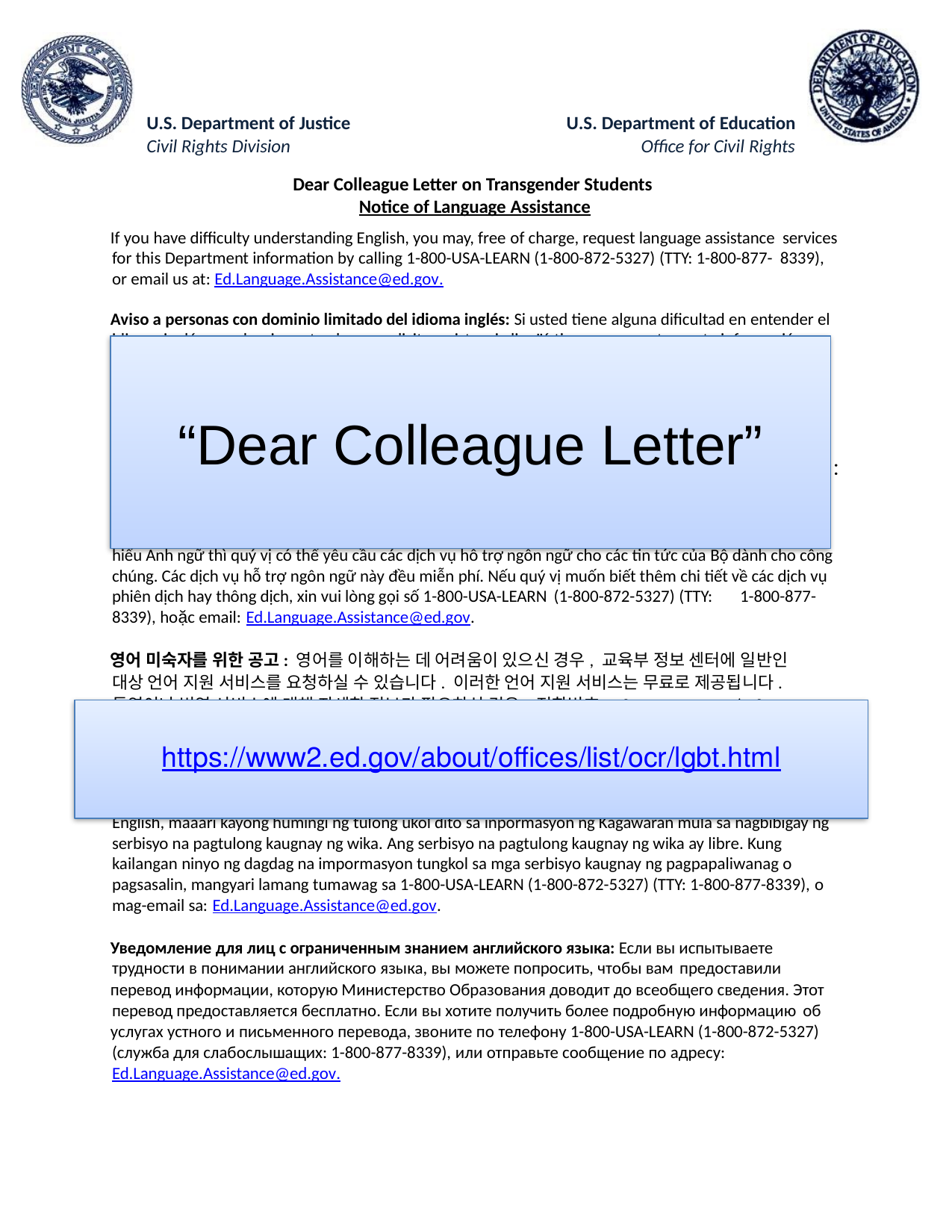

U.S. Department of Justice
Civil Rights Division
U.S. Department of Education
Office for Civil Rights
Dear Colleague Letter on Transgender Students  Notice of Language Assistance
If you have difficulty understanding English, you may, free of charge, request language assistance  services for this Department information by calling 1-800-USA-LEARN (1-800-872-5327) (TTY: 1-800-877-  8339), or email us at: Ed.Language.Assistance@ed.gov.

Aviso a personas con dominio limitado del idioma inglés: Si usted tiene alguna dificultad en entender el  idioma inglés, puede, sin costo alguno, solicitar asistencia lingüística con respecto a esta información  llamando al 1-800-USA-LEARN (1-800-872-5327) (TTY: 1-800-877-8339), o envíe un mensaje de correo  electrónico a: Ed.Language.Assistance@ed.gov.

給英語能力有限人士的通知: 如果您不懂英語， 或者使用英语有困难，您可以要求獲得向大眾提 供的語言協助服務，幫助您理解教育部資訊。這些語言協助服務均可免費提供。如果您需要有關 口譯或筆譯服務的詳細資訊，請致電 1-800-USA-LEARN (1-800-872-5327) (聽語障人士專線：1-800-  877-8339),或電郵: Ed.Language.Assistance@ed.gov。

Thông báo dành cho những người có khả năng Anh ngữ hạn chế: Nếu quý vị gặp khó khăn trong việc  hiểu Anh ngữ thì quý vị có thể yêu cầu các dịch vụ hỗ trợ ngôn ngữ cho các tin tức của Bộ dành cho công  chúng. Các dịch vụ hỗ trợ ngôn ngữ này đều miễn phí. Nếu quý vị muốn biết thêm chi tiết về các dịch vụ  phiên dịch hay thông dịch, xin vui lòng gọi số 1-800-USA-LEARN (1-800-872-5327) (TTY:	1-800-877-  8339), hoặc email: Ed.Language.Assistance@ed.gov.

영어 미숙자를 위한 공고: 영어를 이해하는 데 어려움이 있으신 경우, 교육부 정보 센터에 일반인  대상 언어 지원 서비스를 요청하실 수 있습니다. 이러한 언어 지원 서비스는 무료로 제공됩니다.  통역이나 번역 서비스에 대해 자세한 정보가 필요하신 경우, 전화번호 1-800-USA-LEARN (1-800-  872-5327) 또는 청각 장애인용 전화번호 1-800-877-8339 또는 이메일주소  Ed.Language.Assistance@ed.gov 으로 연락하시기 바랍니다.

Paunawa sa mga Taong Limitado ang Kaalaman sa English: Kung nahihirapan kayong makaintindi ng  English, maaari kayong humingi ng tulong ukol dito sa inpormasyon ng Kagawaran mula sa nagbibigay ng  serbisyo na pagtulong kaugnay ng wika. Ang serbisyo na pagtulong kaugnay ng wika ay libre. Kung  kailangan ninyo ng dagdag na impormasyon tungkol sa mga serbisyo kaugnay ng pagpapaliwanag o  pagsasalin, mangyari lamang tumawag sa 1-800-USA-LEARN (1-800-872-5327) (TTY: 1-800-877-8339), o  mag-email sa: Ed.Language.Assistance@ed.gov.

Уведомление для лиц с ограниченным знанием английского языка: Если вы испытываете  трудности в понимании английского языка, вы можете попросить, чтобы вам предоставили
перевод информации, которую Министерство Образования доводит до всеобщего сведения. Этот  перевод предоставляется бесплатно. Если вы хотите получить более подробную информацию об
услугах устного и письменного перевода, звоните по телефону 1-800-USA-LEARN (1-800-872-5327)  (служба для слабослышащих: 1-800-877-8339), или отправьте сообщение по адресу:  Ed.Language.Assistance@ed.gov.

“Dear Colleague Letter”

https://www2.ed.gov/about/offices/list/ocr/lgbt.html